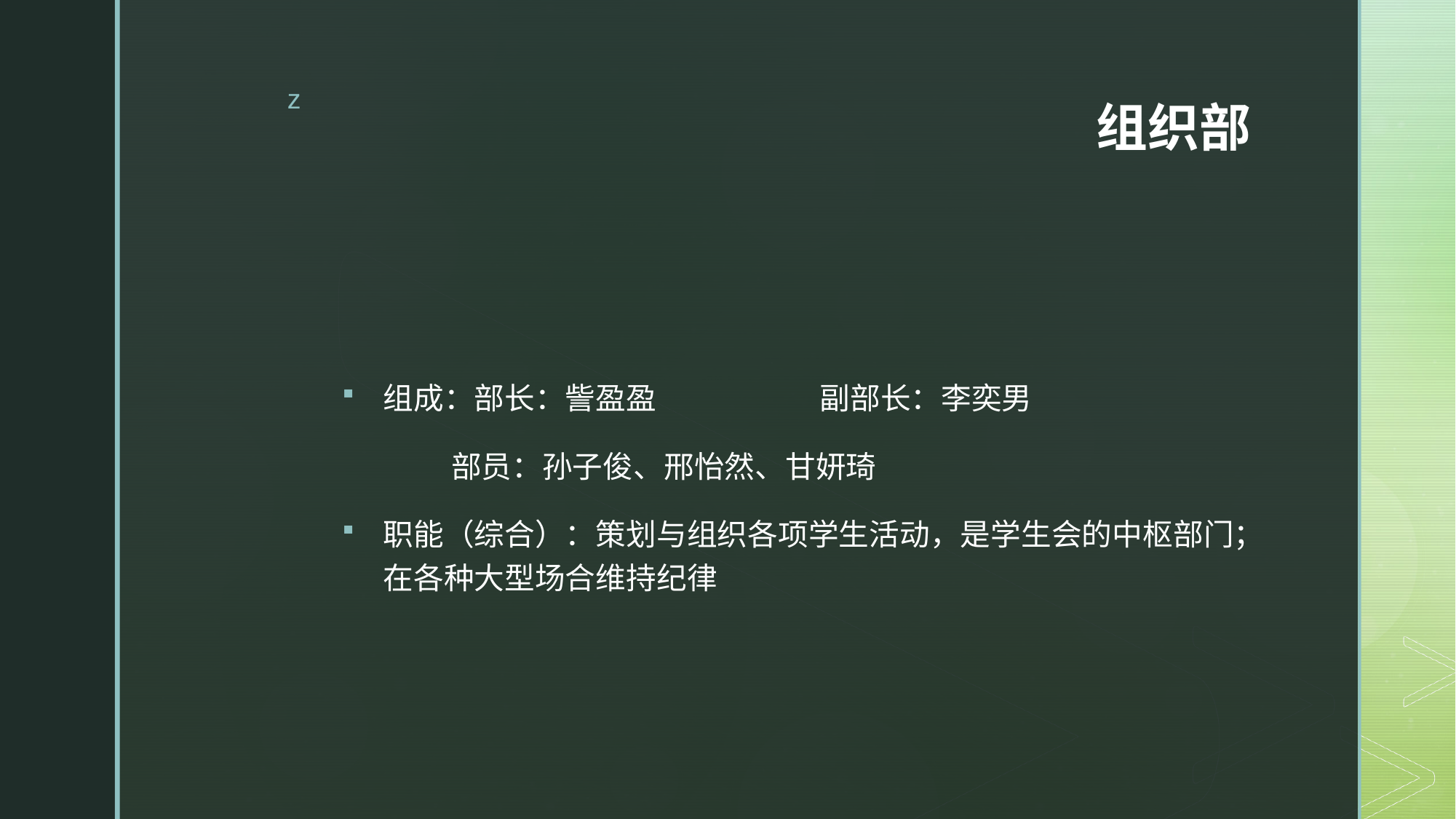

# 组织部
组成：部长：訾盈盈		副部长：李奕男
	部员：孙子俊、邢怡然、甘妍琦
职能（综合）：策划与组织各项学生活动，是学生会的中枢部门；在各种大型场合维持纪律